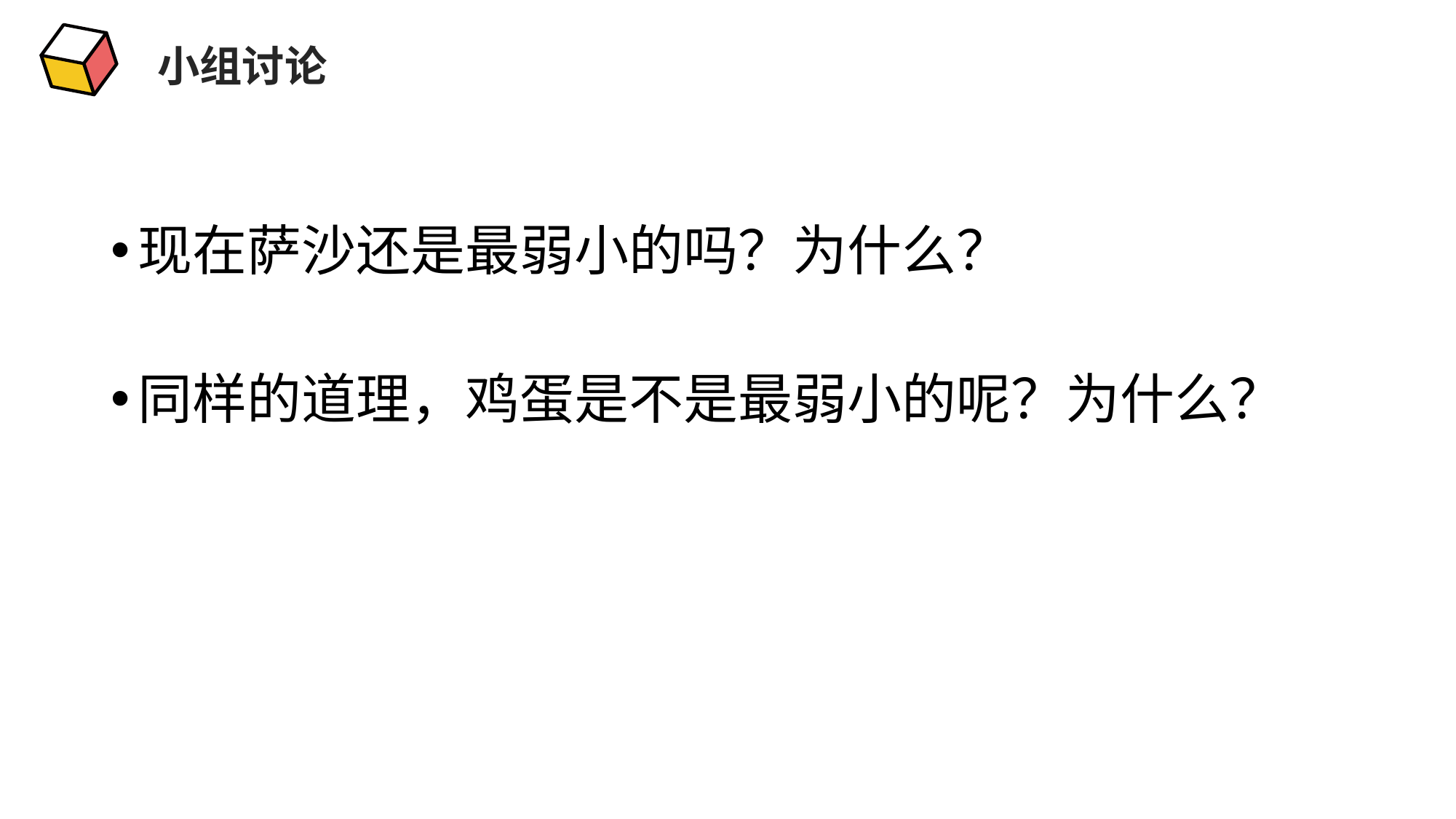

小组讨论
现在萨沙还是最弱小的吗？为什么？

同样的道理，鸡蛋是不是最弱小的呢？为什么？